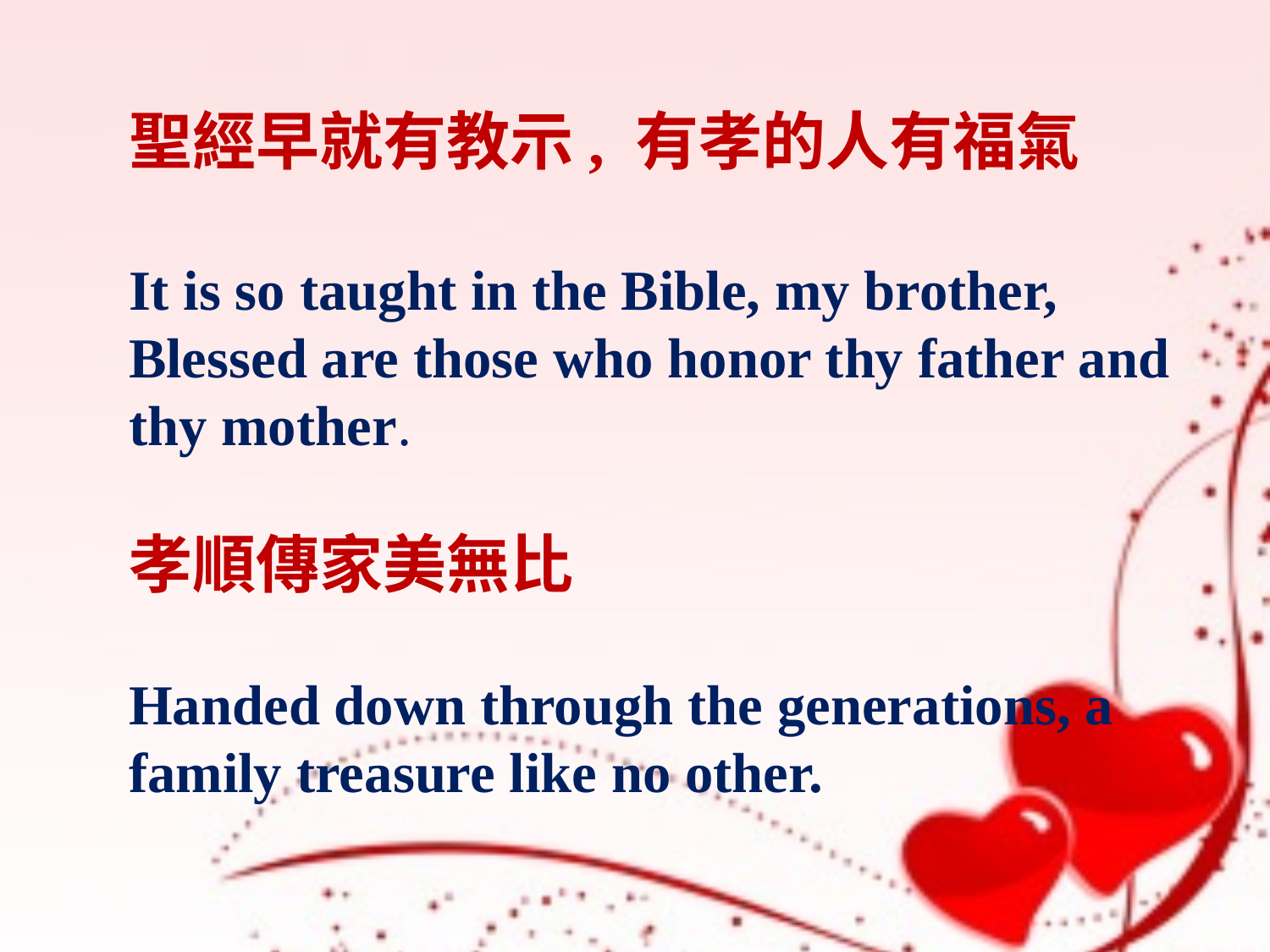

聖經早就有教示, 有孝的人有福氣

It is so taught in the Bible, my brother,
Blessed are those who honor thy father and thy mother.

孝順傳家美無比

Handed down through the generations, a family treasure like no other.